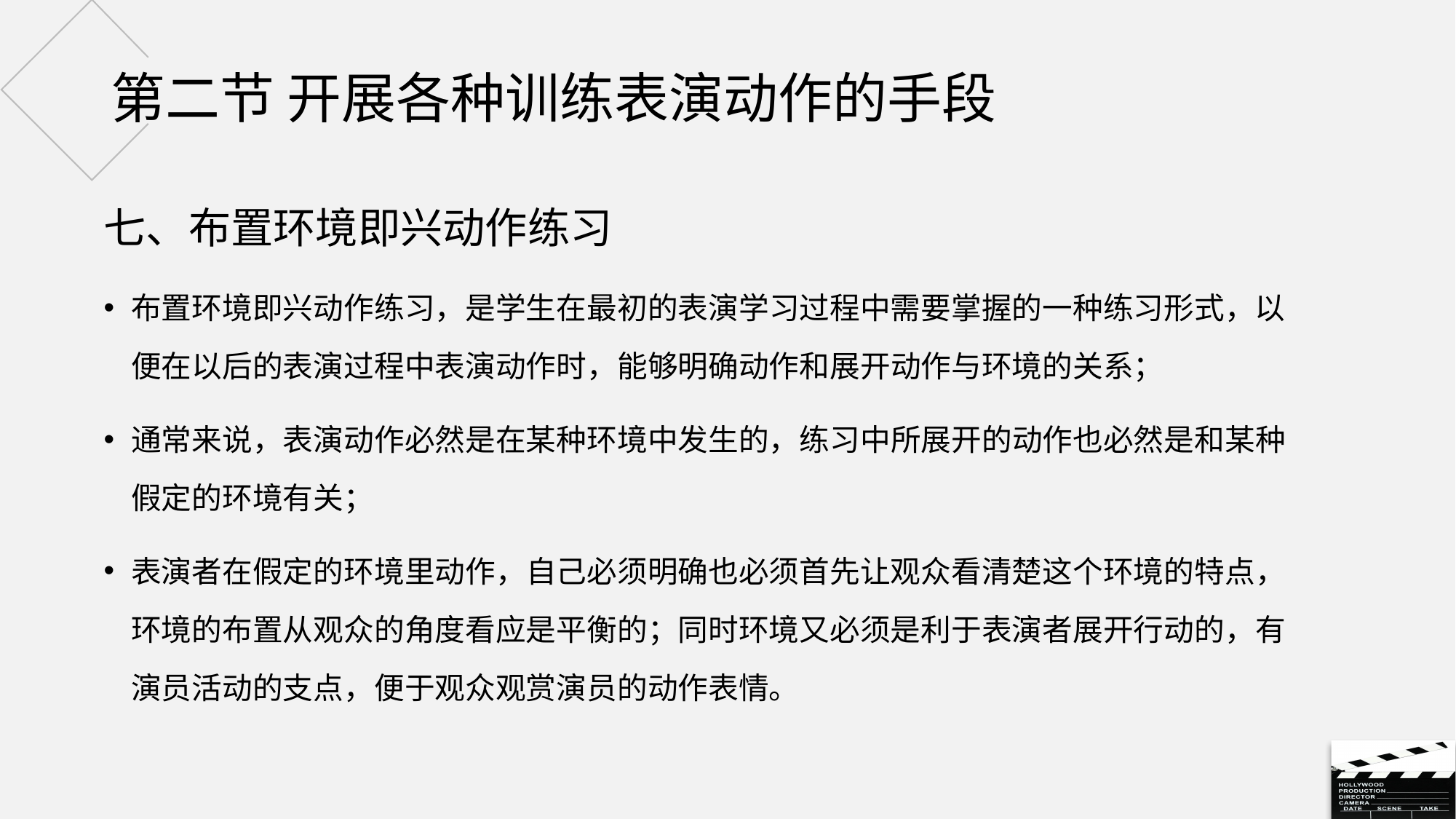

# 第二节 开展各种训练表演动作的手段
七、布置环境即兴动作练习
布置环境即兴动作练习，是学生在最初的表演学习过程中需要掌握的一种练习形式，以便在以后的表演过程中表演动作时，能够明确动作和展开动作与环境的关系；
通常来说，表演动作必然是在某种环境中发生的，练习中所展开的动作也必然是和某种假定的环境有关；
表演者在假定的环境里动作，自己必须明确也必须首先让观众看清楚这个环境的特点，环境的布置从观众的角度看应是平衡的；同时环境又必须是利于表演者展开行动的，有演员活动的支点，便于观众观赏演员的动作表情。